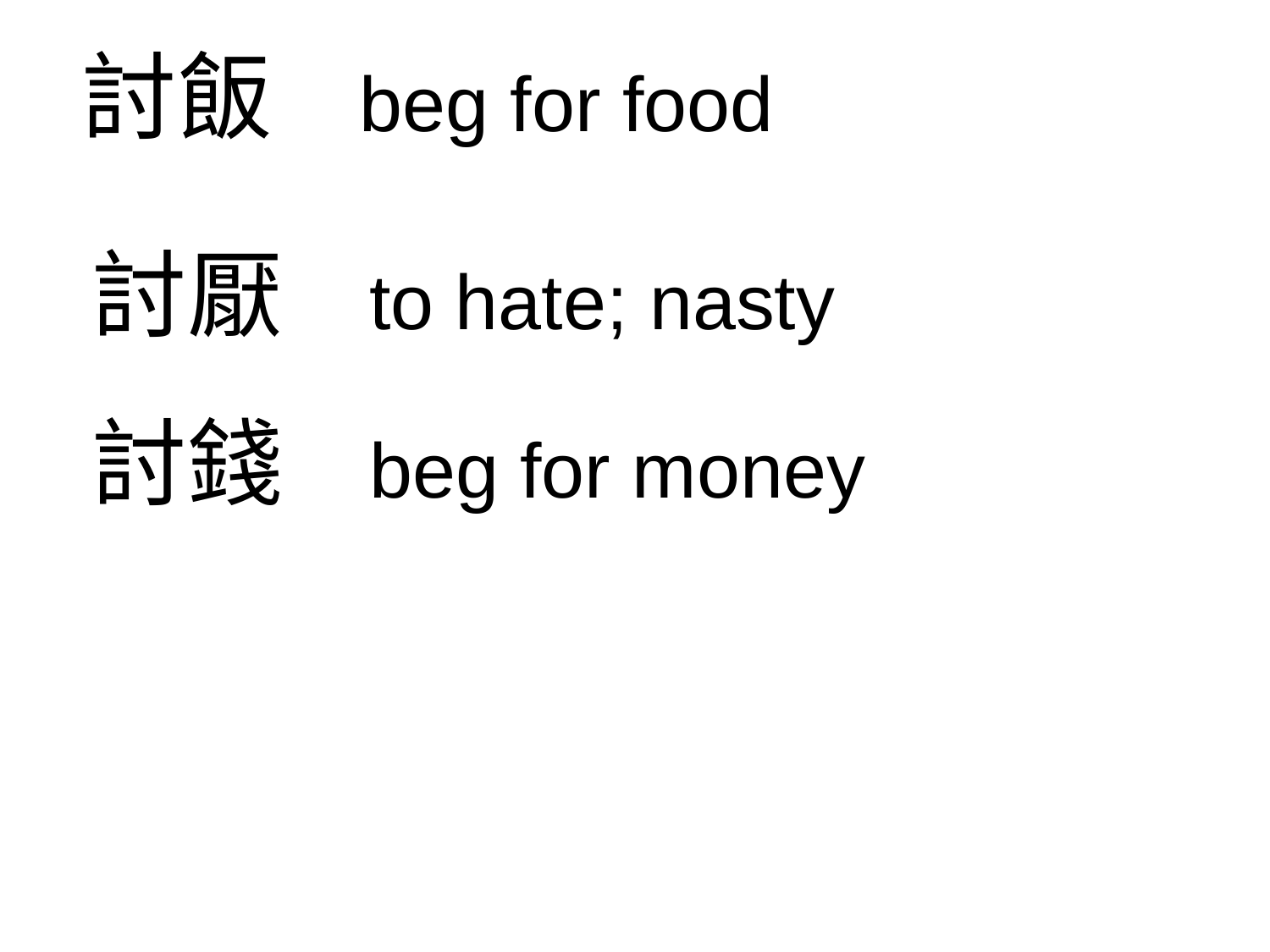

討飯   beg for food
討厭   to hate; nasty
討錢   beg for money